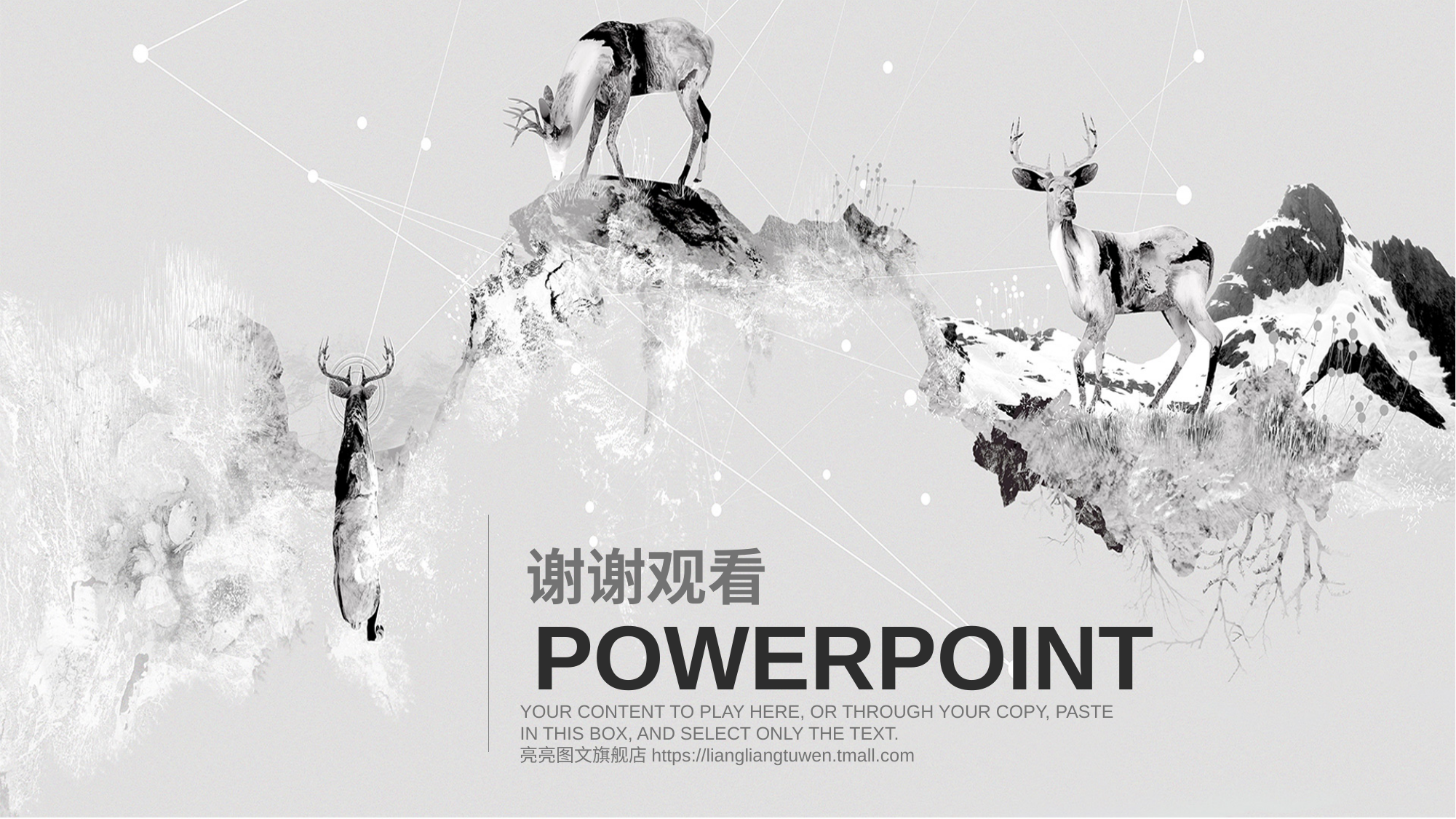

谢谢观看
POWERPOINT
YOUR CONTENT TO PLAY HERE, OR THROUGH YOUR COPY, PASTE IN THIS BOX, AND SELECT ONLY THE TEXT. 亮亮图文旗舰店https://liangliangtuwen.tmall.com